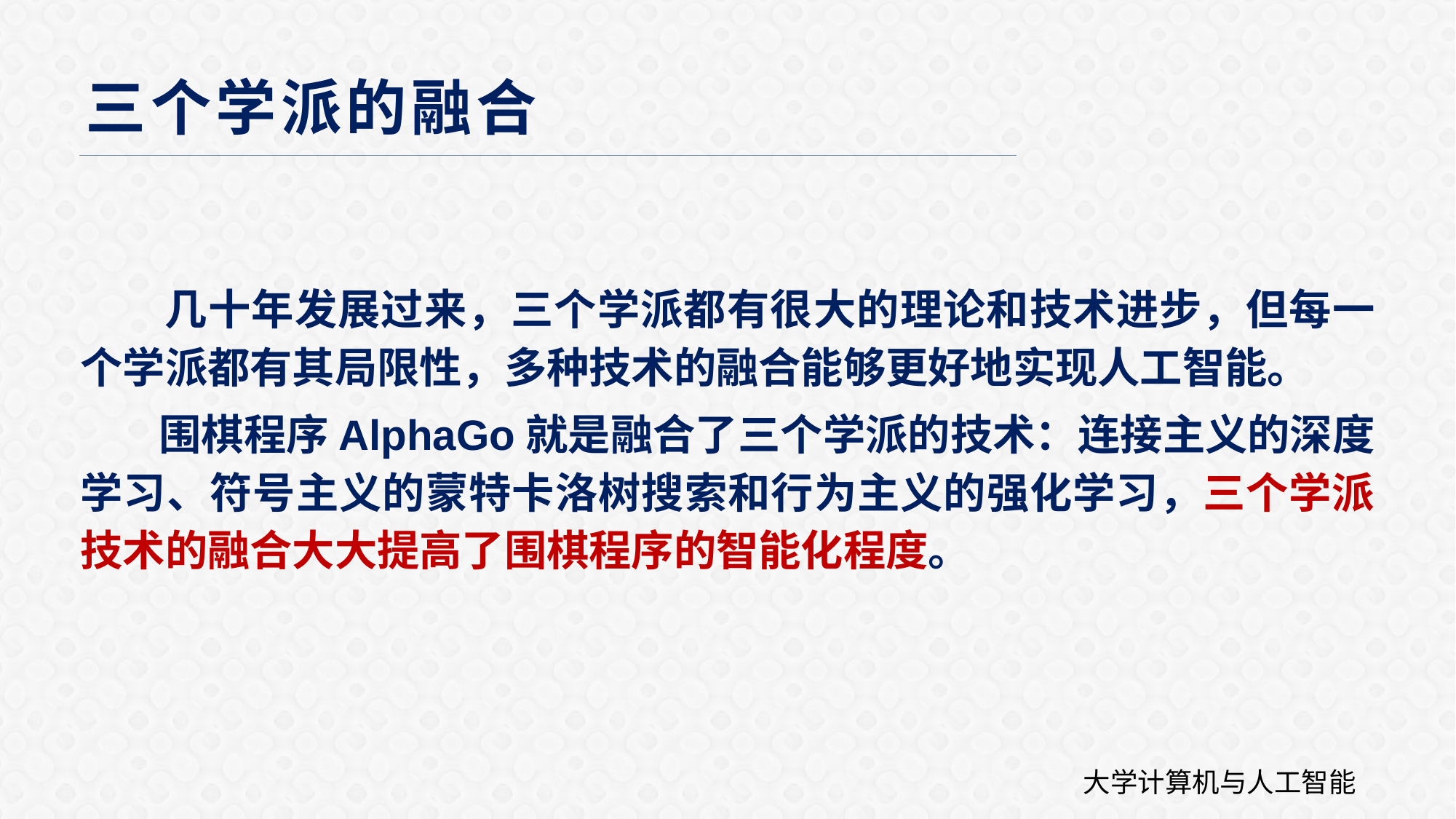

三个学派的融合
       几十年发展过来，三个学派都有很大的理论和技术进步，但每一个学派都有其局限性，多种技术的融合能够更好地实现人工智能。
       围棋程序AlphaGo就是融合了三个学派的技术：连接主义的深度学习、符号主义的蒙特卡洛树搜索和行为主义的强化学习，三个学派技术的融合大大提高了围棋程序的智能化程度。